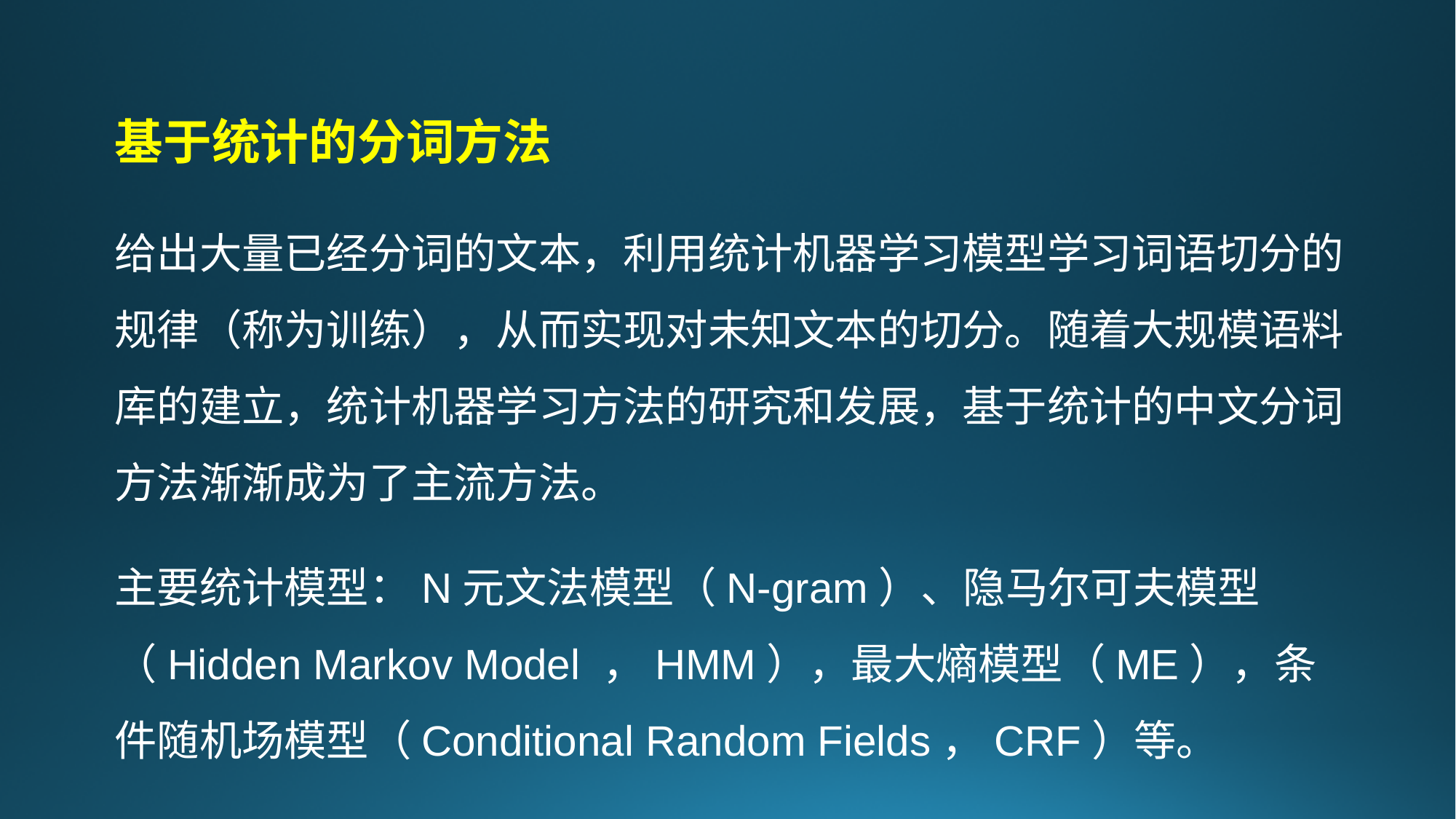

基于统计的分词方法
给出大量已经分词的文本，利用统计机器学习模型学习词语切分的规律（称为训练），从而实现对未知文本的切分。随着大规模语料库的建立，统计机器学习方法的研究和发展，基于统计的中文分词方法渐渐成为了主流方法。

主要统计模型：N元文法模型（N-gram）、隐马尔可夫模型（Hidden Markov Model ，HMM），最大熵模型（ME），条件随机场模型（Conditional Random Fields，CRF）等。